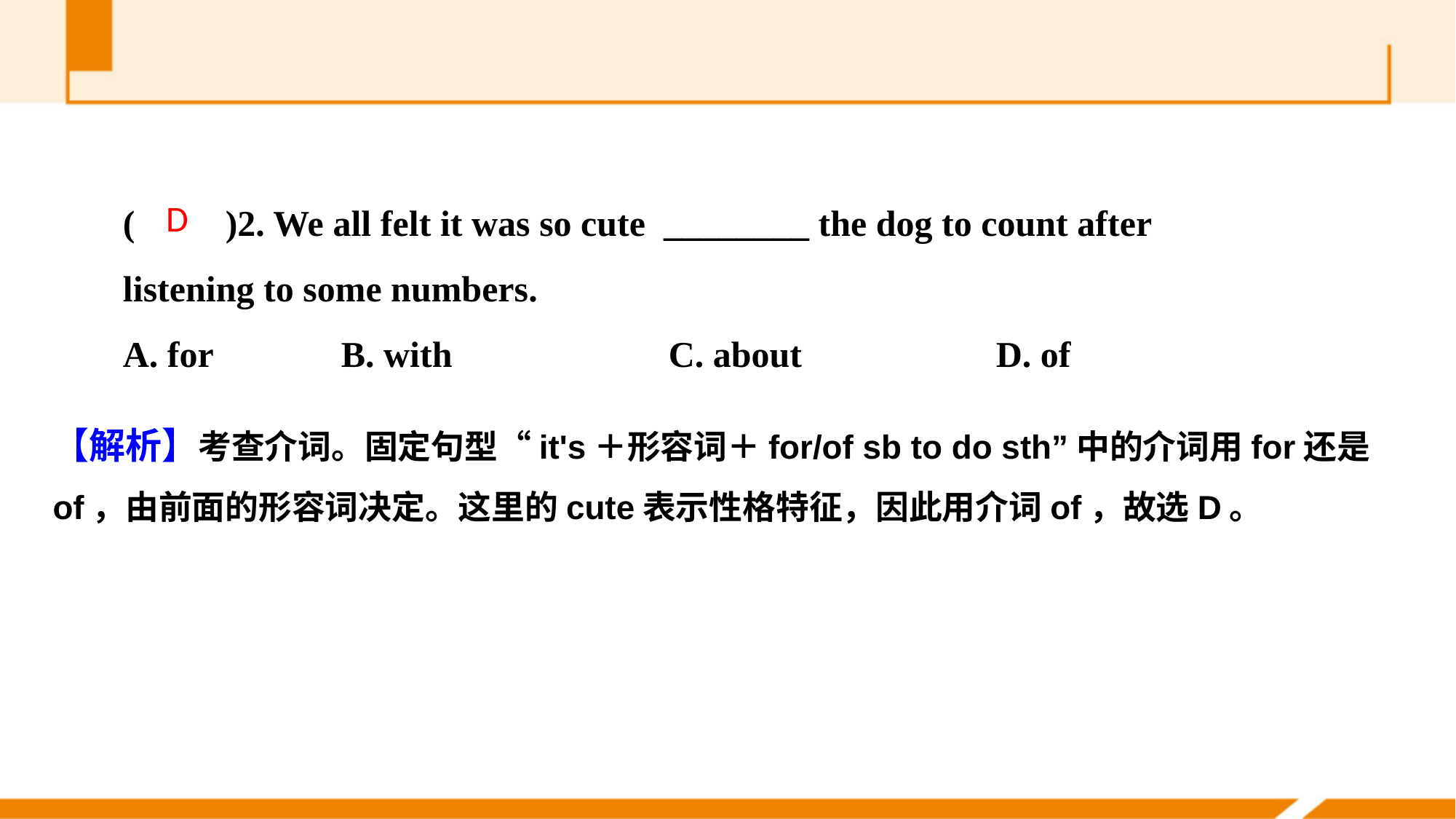

(　　)2. We all felt it was so cute  ________ the dog to count after listening to some numbers.
A. for  		B. with		C. about  		D. of
D
【解析】考查介词。固定句型“it's＋形容词＋for/of sb to do sth”中的介词用for还是of，由前面的形容词决定。这里的cute表示性格特征，因此用介词of，故选D。